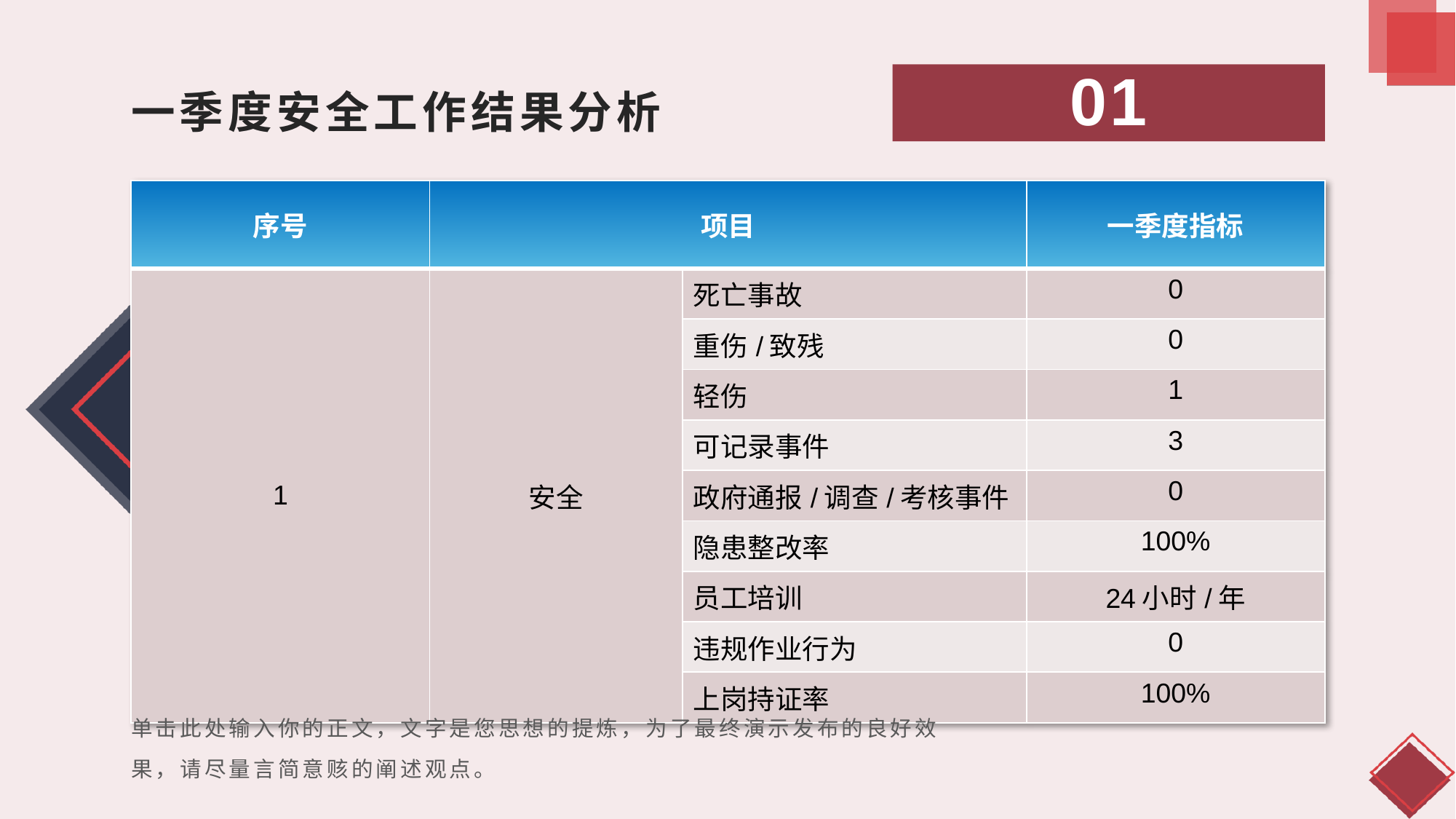

一季度安全工作结果分析
01
| 序号 | 项目 |  | 一季度指标 |
| --- | --- | --- | --- |
| 1 | 安全 | 死亡事故 | 0 |
|  |  | 重伤/致残 | 0 |
|  |  | 轻伤 | 1 |
|  |  | 可记录事件 | 3 |
|  |  | 政府通报/调查/考核事件 | 0 |
|  |  | 隐患整改率 | 100% |
|  |  | 员工培训 | 24小时/年 |
|  |  | 违规作业行为 | 0 |
|  |  | 上岗持证率 | 100% |
单击此处输入你的正文，文字是您思想的提炼，为了最终演示发布的良好效果，请尽量言简意赅的阐述观点。